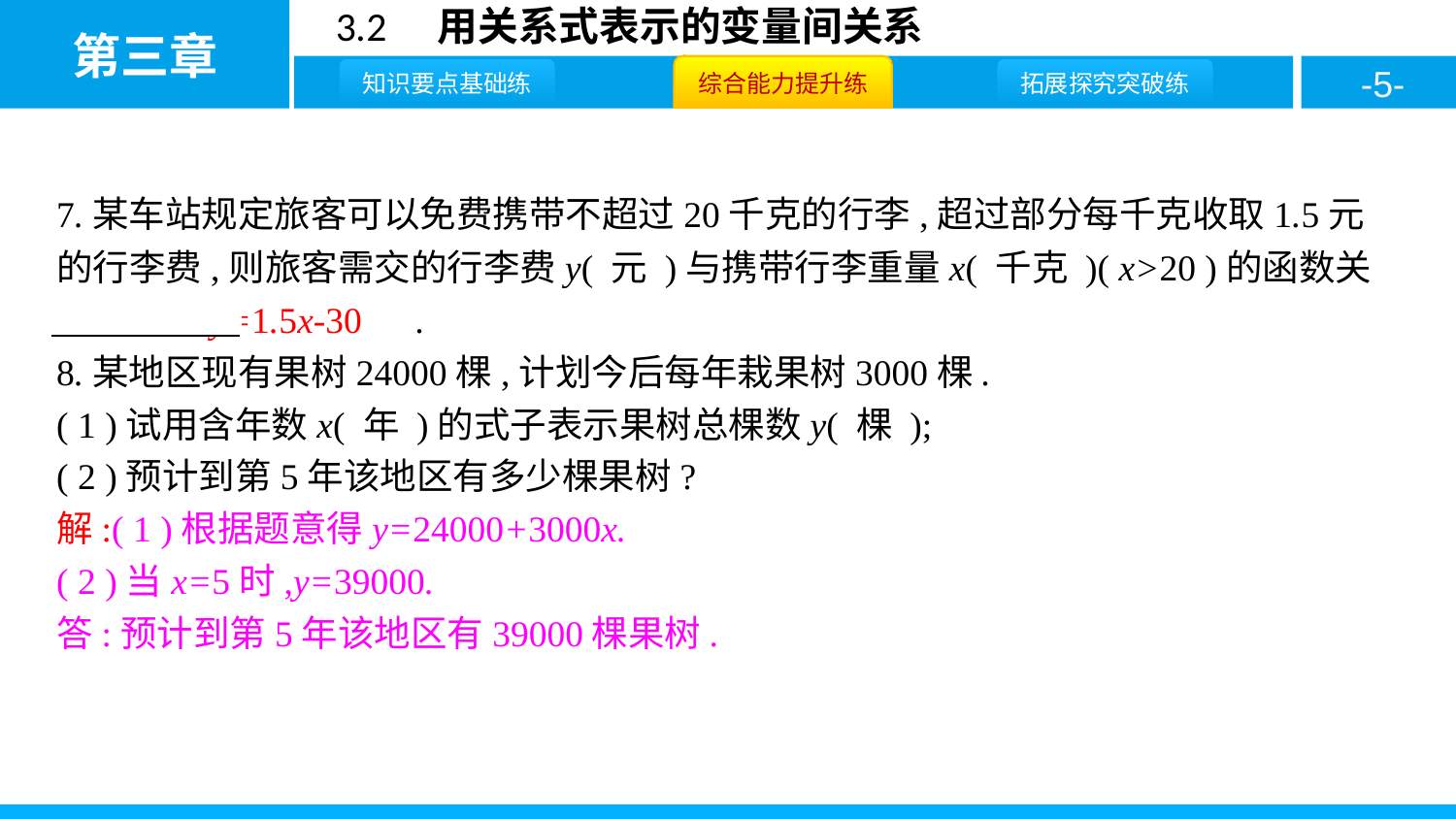

7.某车站规定旅客可以免费携带不超过20千克的行李,超过部分每千克收取1.5元的行李费,则旅客需交的行李费y( 元 )与携带行李重量x( 千克 )( x>20 )的函数关系式为　y=1.5x-30　.
8.某地区现有果树24000棵,计划今后每年栽果树3000棵.
( 1 )试用含年数x( 年 )的式子表示果树总棵数y( 棵 );
( 2 )预计到第5年该地区有多少棵果树?
解:( 1 )根据题意得y=24000+3000x.
( 2 )当x=5时,y=39000.
答:预计到第5年该地区有39000棵果树.